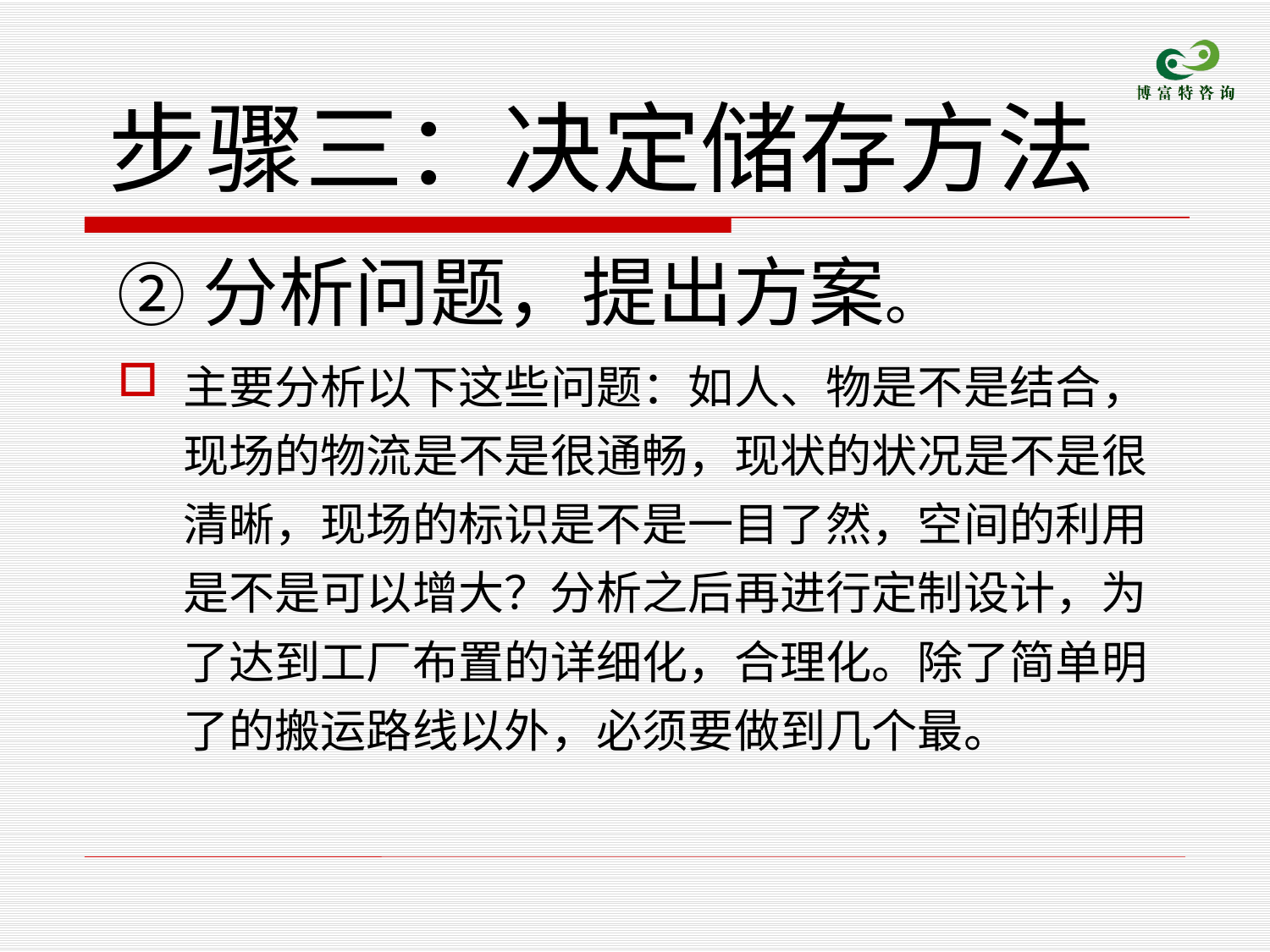

# 步骤三：决定储存方法
②分析问题，提出方案。
主要分析以下这些问题：如人、物是不是结合，现场的物流是不是很通畅，现状的状况是不是很清晰，现场的标识是不是一目了然，空间的利用是不是可以增大？分析之后再进行定制设计，为了达到工厂布置的详细化，合理化。除了简单明了的搬运路线以外，必须要做到几个最。
159